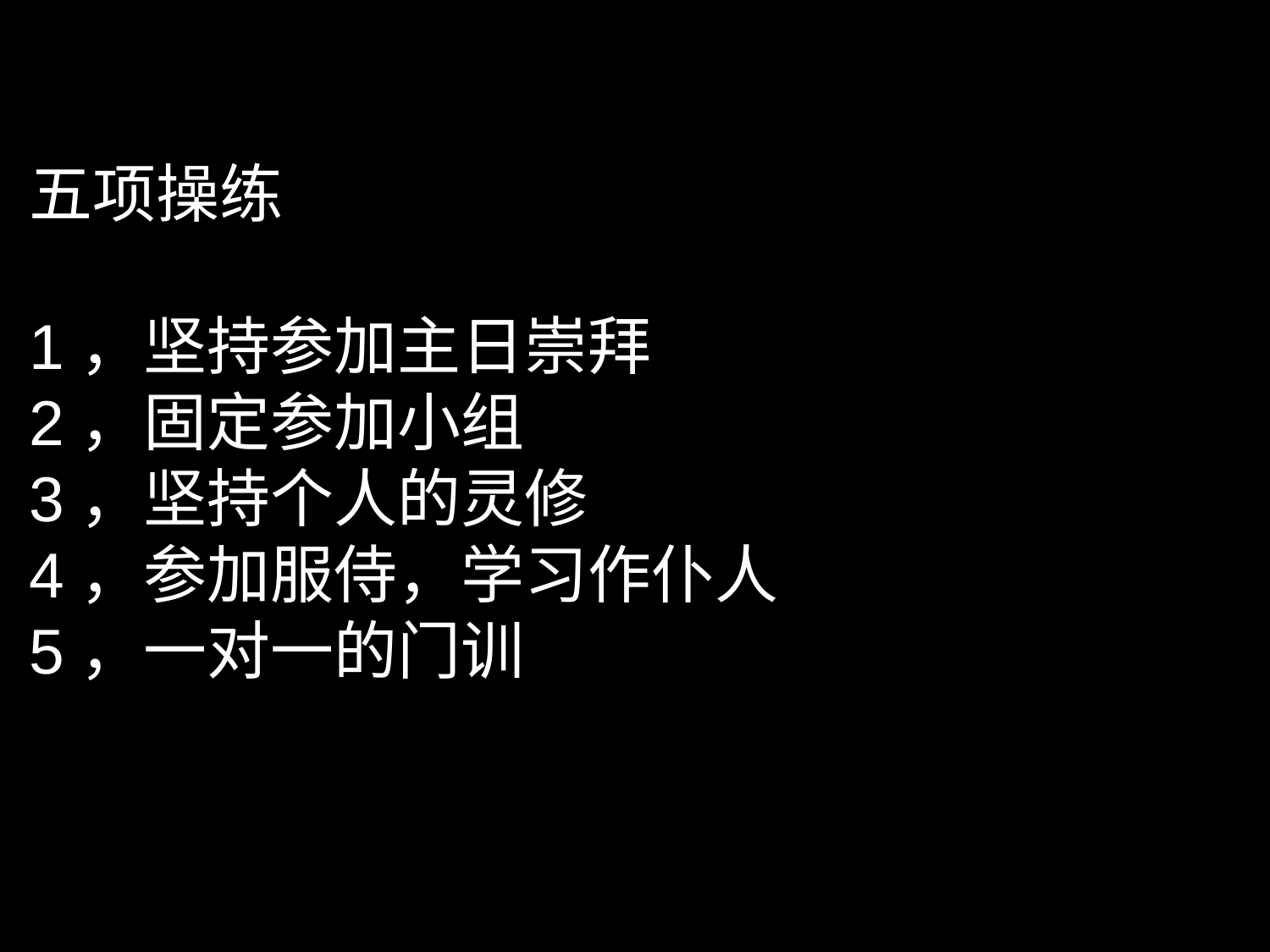

五项操练

1，坚持参加主日崇拜
2，固定参加小组
3，坚持个人的灵修
4，参加服侍，学习作仆人
5，一对一的门训